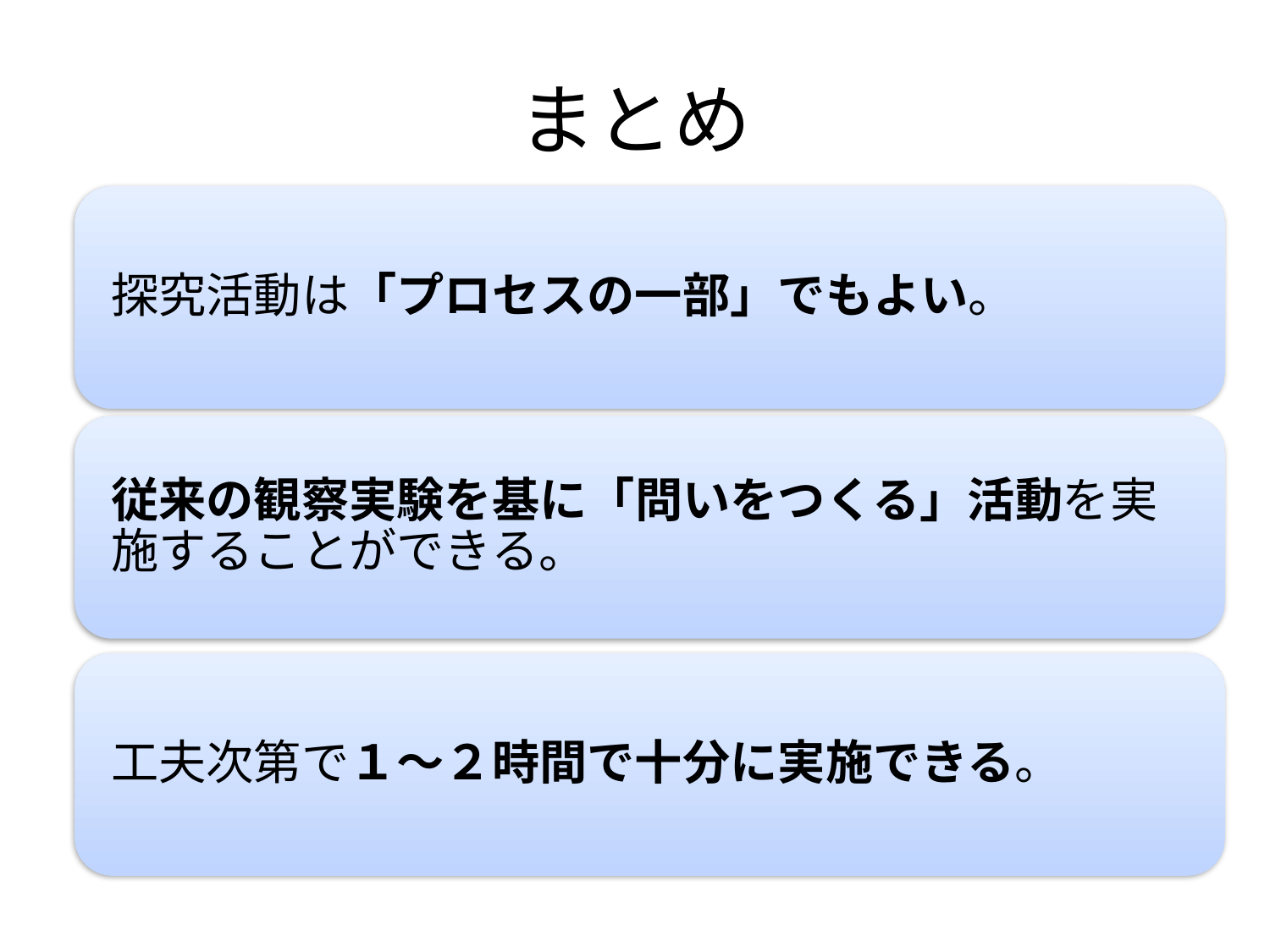

# まとめ
探究活動は「プロセスの一部」でもよい。
従来の観察実験を基に「問いをつくる」活動を実施することができる。
工夫次第で１～２時間で十分に実施できる。